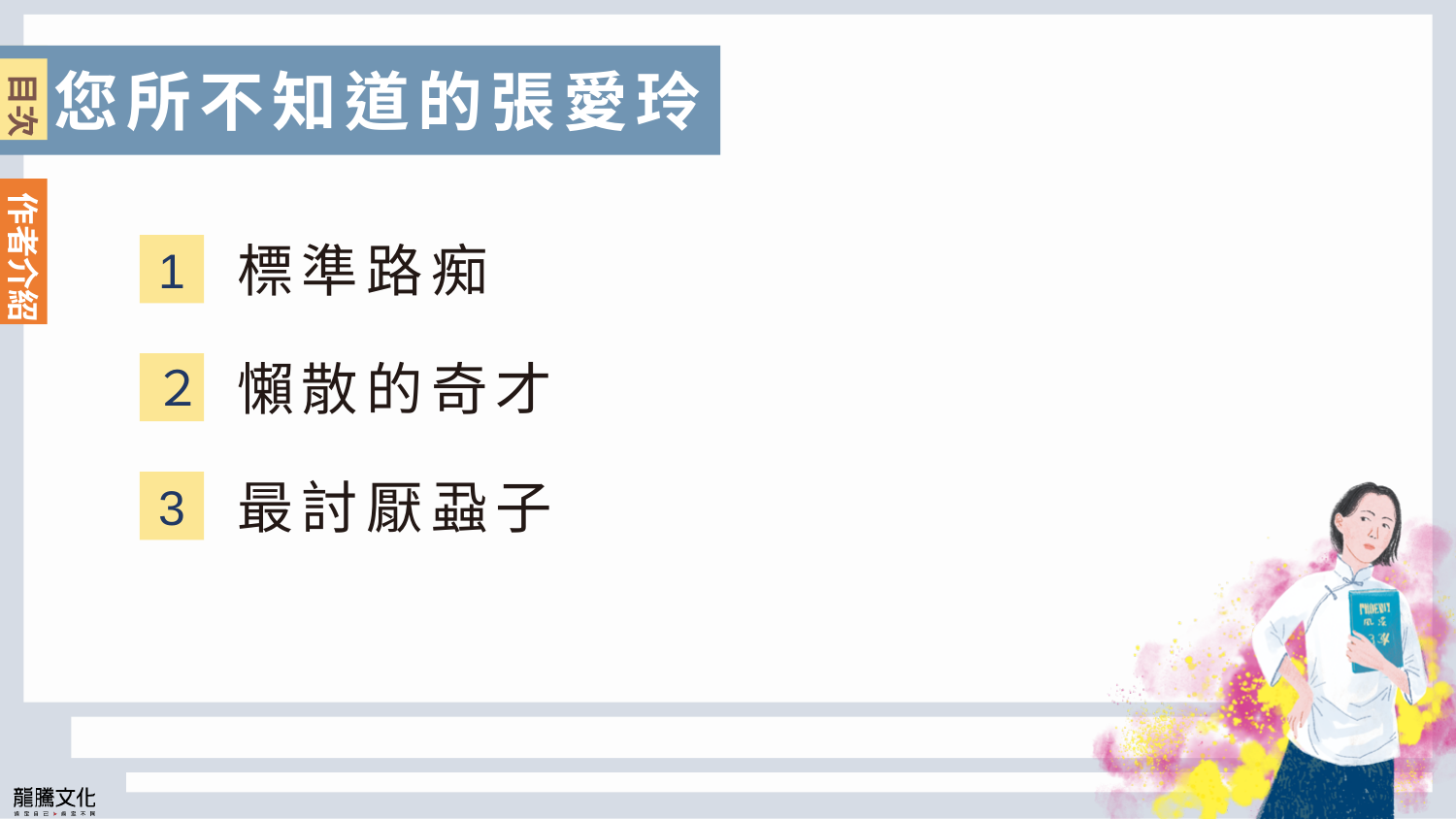

目次

您所不知道的張愛玲
目次
作者介紹
標準路痴

1
懶散的奇才

２
最討厭蝨子

3